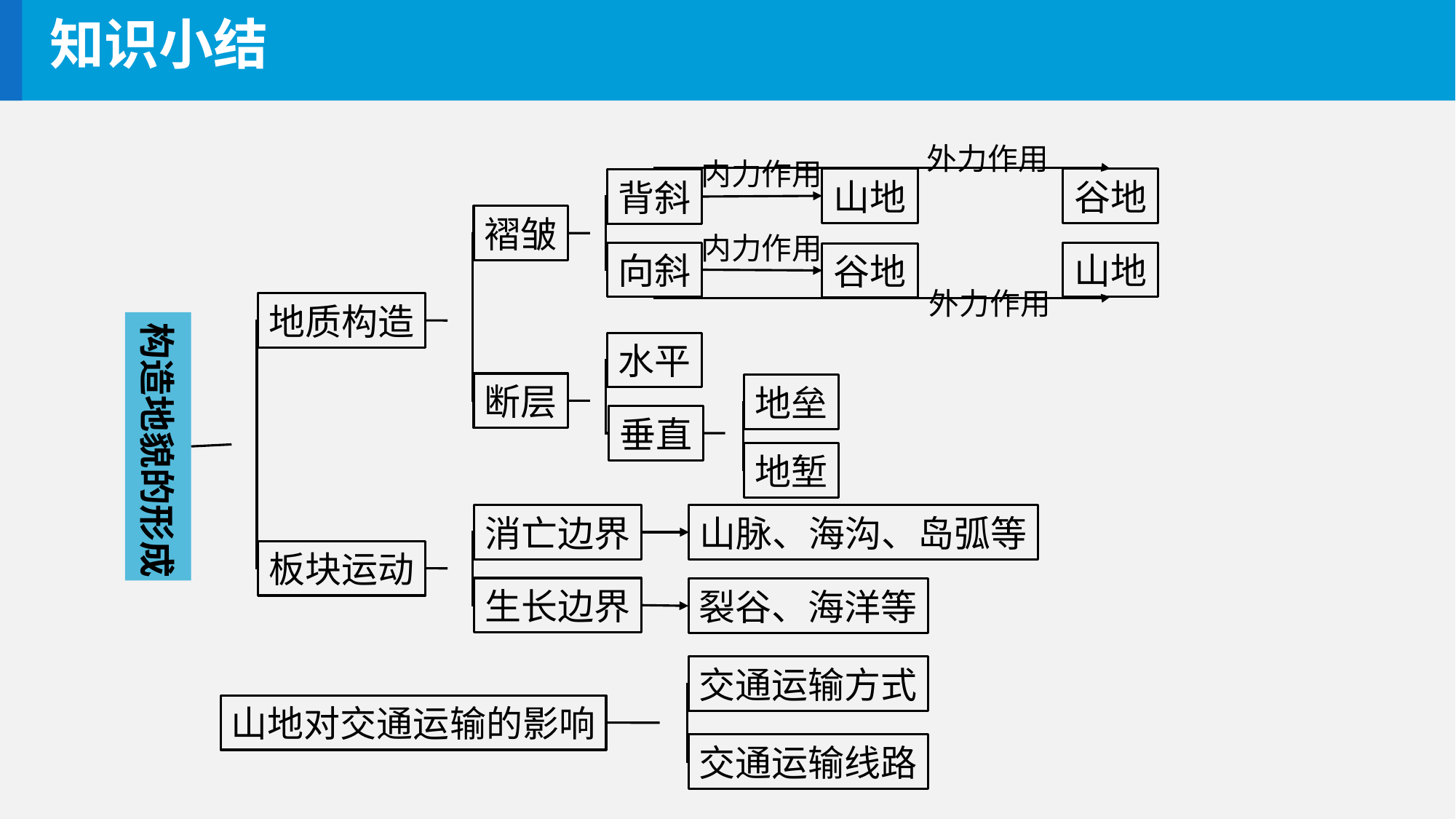

知识小结
外力作用
内力作用
山地
谷地
背斜
褶皱
内力作用
山地
向斜
谷地
外力作用
地质构造
构造地貌的形成
水平
断层
地垒
垂直
地堑
消亡边界
山脉、海沟、岛弧等
板块运动
生长边界
裂谷、海洋等
交通运输方式
山地对交通运输的影响
交通运输线路